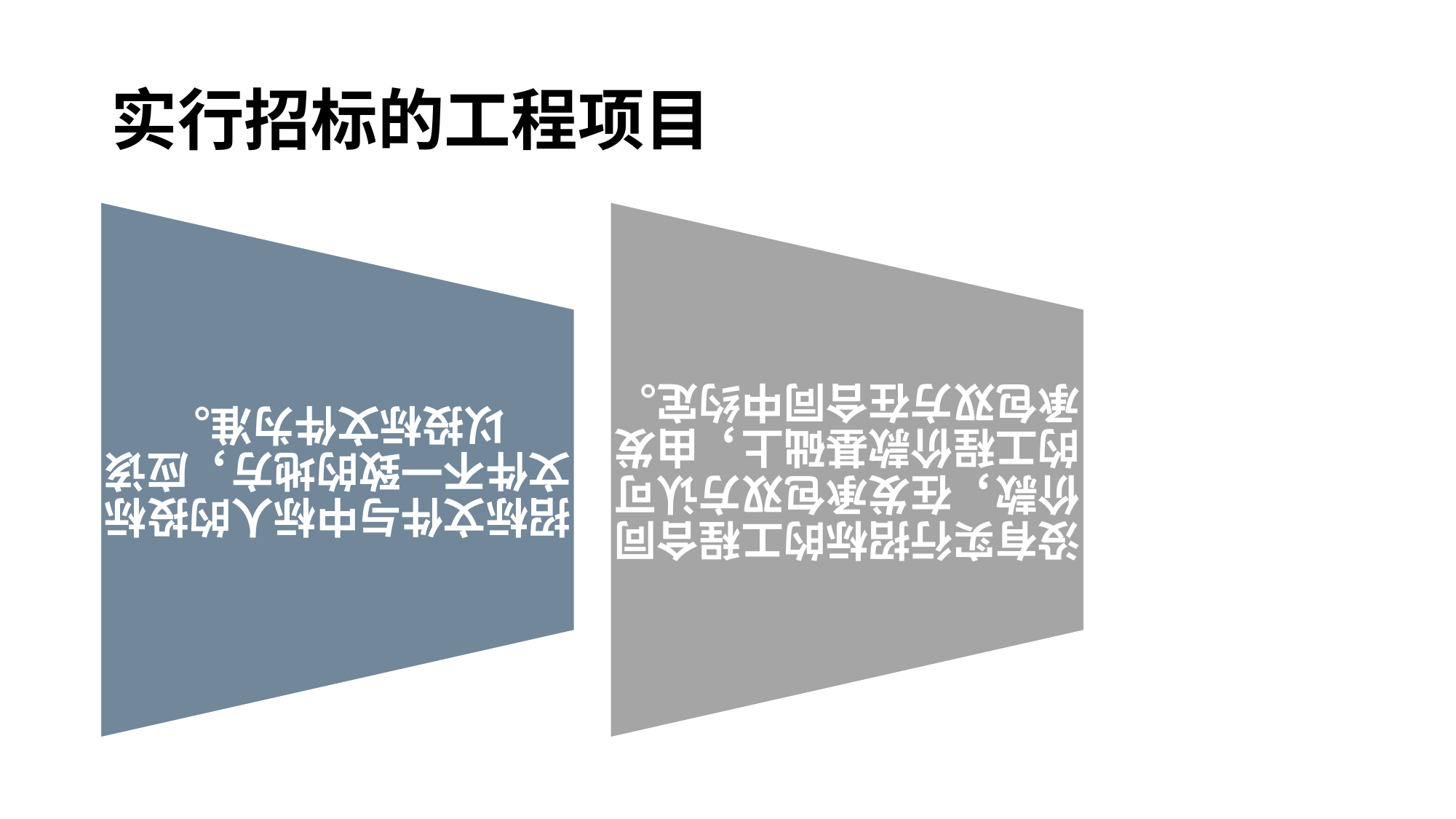

# 实行招标的工程项目
招标文件与中标人的投标文件不一致的地方，应该以投标文件为准。
没有实行招标的工程合同价款，在发承包双方认可的工程价款基础上，由发承包双方在合同中约定。